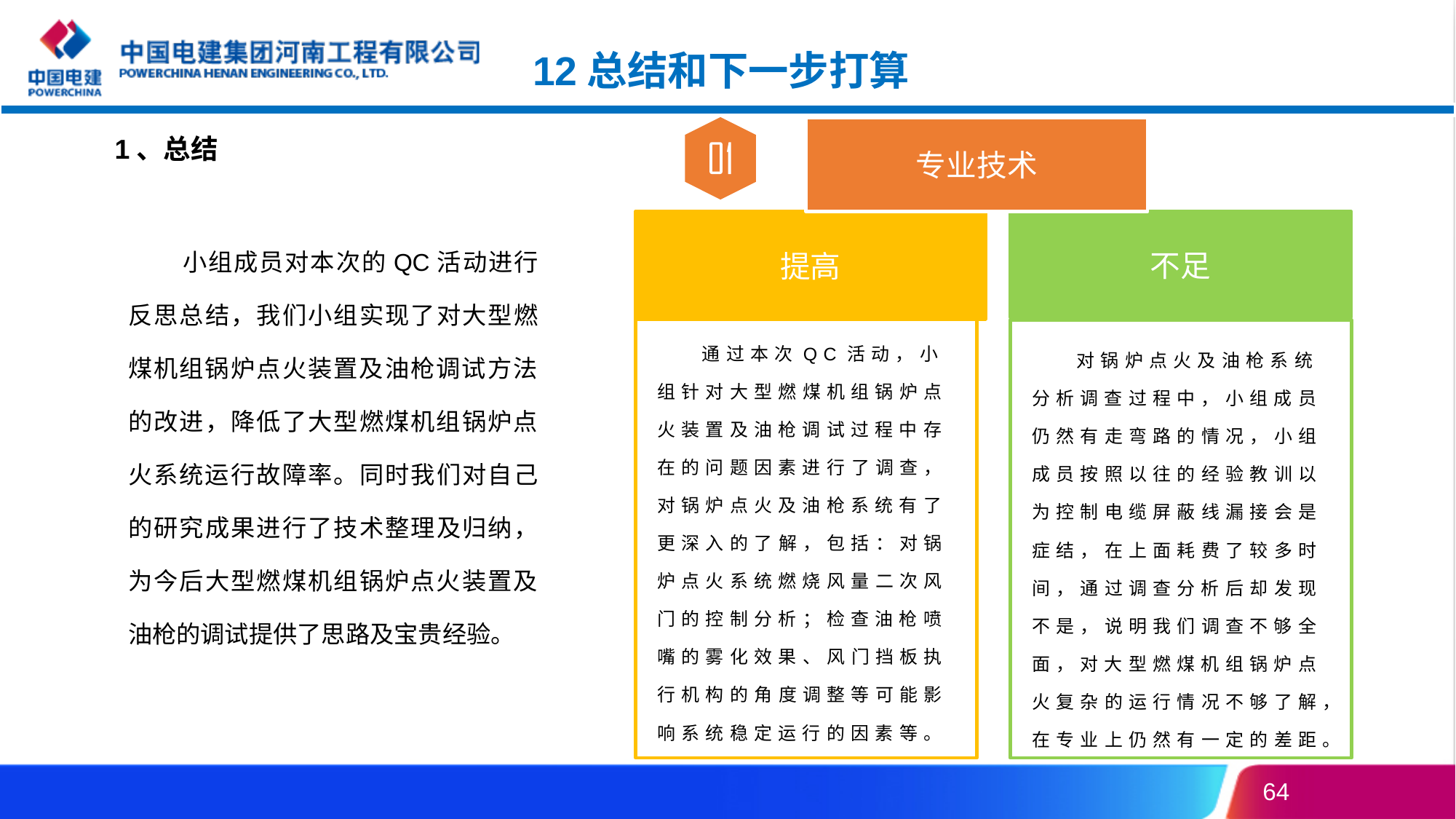

12总结和下一步打算

专业技术
1、总结
不足
    对锅炉点火及油枪系统分析调查过程中，小组成员仍然有走弯路的情况，小组成员按照以往的经验教训以为控制电缆屏蔽线漏接会是症结，在上面耗费了较多时间，通过调查分析后却发现不是，说明我们调查不够全面，对大型燃煤机组锅炉点火复杂的运行情况不够了解，在专业上仍然有一定的差距。
提高
    通过本次QC活动，小组针对大型燃煤机组锅炉点火装置及油枪调试过程中存在的问题因素进行了调查，对锅炉点火及油枪系统有了更深入的了解，包括：对锅炉点火系统燃烧风量二次风门的控制分析；检查油枪喷嘴的雾化效果、风门挡板执行机构的角度调整等可能影响系统稳定运行的因素等。
小组成员对本次的QC活动进行反思总结，我们小组实现了对大型燃煤机组锅炉点火装置及油枪调试方法的改进，降低了大型燃煤机组锅炉点火系统运行故障率。同时我们对自己的研究成果进行了技术整理及归纳，为今后大型燃煤机组锅炉点火装置及油枪的调试提供了思路及宝贵经验。